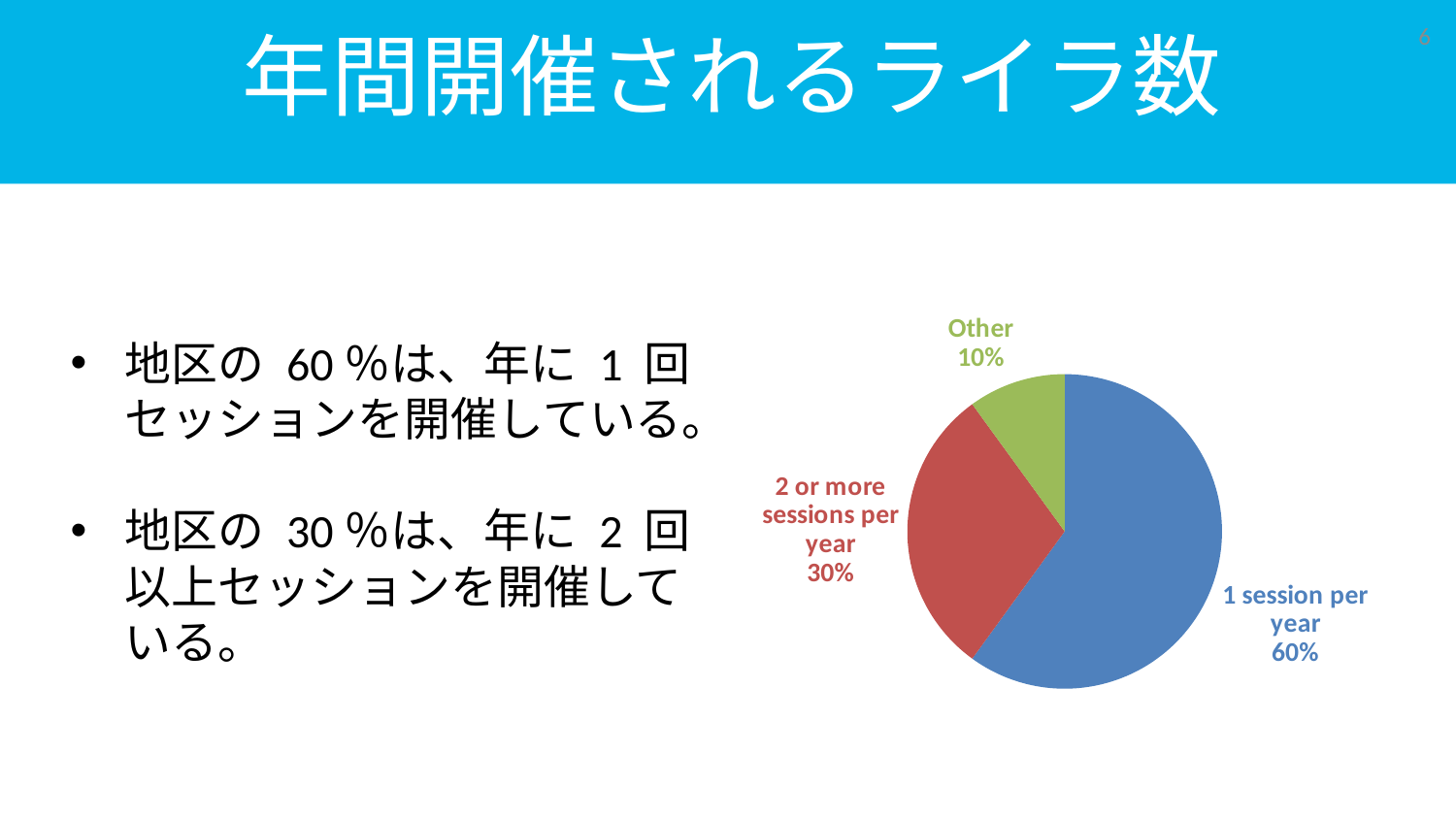

# 年間開催されるライラ数
6

### Chart

| Category | Sales |
|---|---|
| 1 session per year | 60.0 |
| 2 or more sessions per year | 30.0 |
| Other | 10.0 |
地区の 60％は、年に 1 回セッションを開催している。

地区の 30％は、年に 2 回以上セッションを開催している。